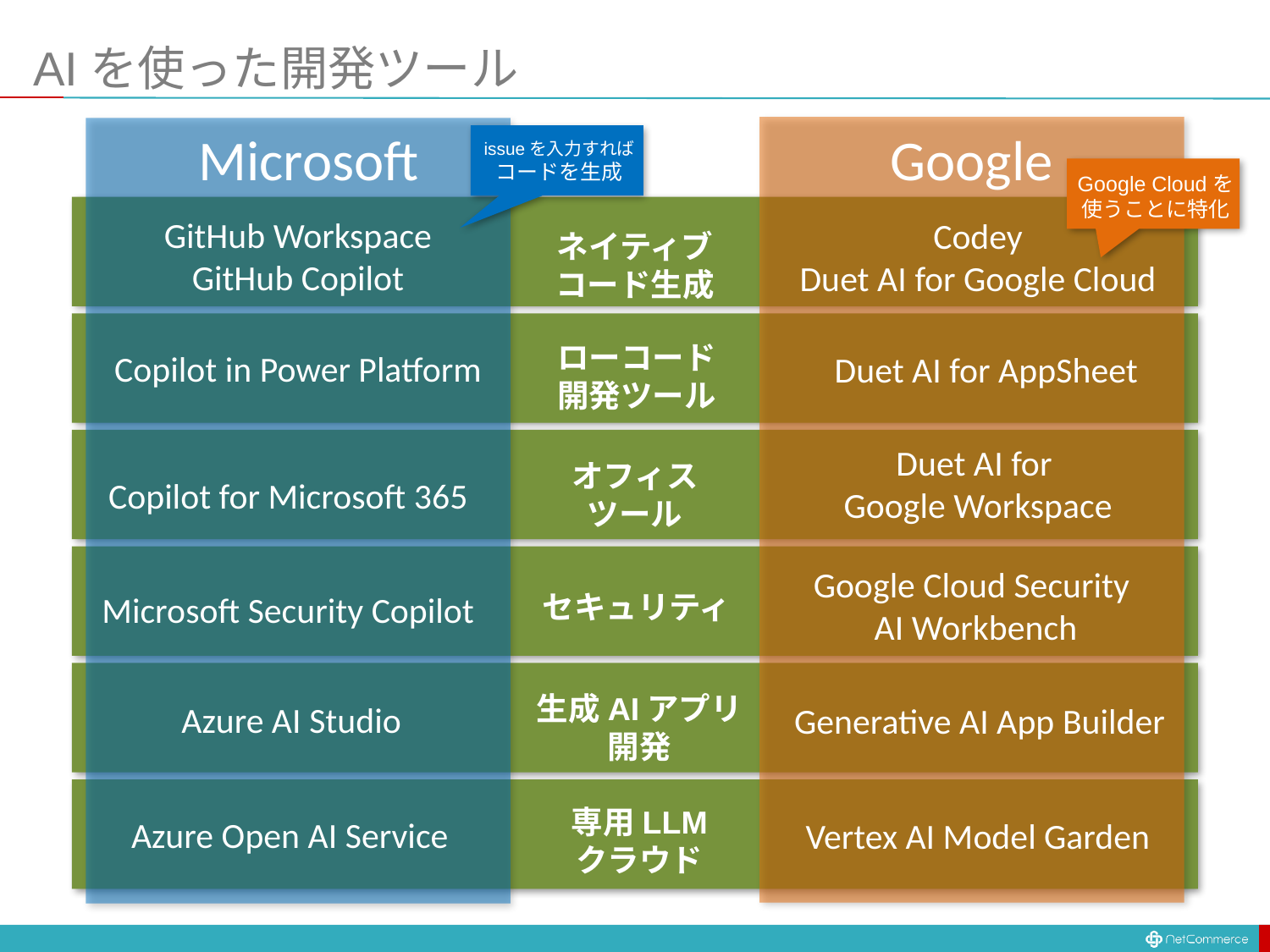

# AIを使った開発ツール

Google
Microsoft

issueを入力すれば
コードを生成

Google Cloudを
使うことに特化

GitHub Workspace
GitHub Copilot
Codey
Duet AI for Google Cloud
ネイティブ
コード生成

ローコード
開発ツール
Copilot in Power Platform
Duet AI for AppSheet

Duet AI for
Google Workspace
オフィス
ツール
Copilot for Microsoft 365

Google Cloud Security
AI Workbench
Microsoft Security Copilot
セキュリティ

生成AIアプリ
開発
Azure AI Studio
Generative AI App Builder

専用LLM
クラウド
Azure Open AI Service
Vertex AI Model Garden